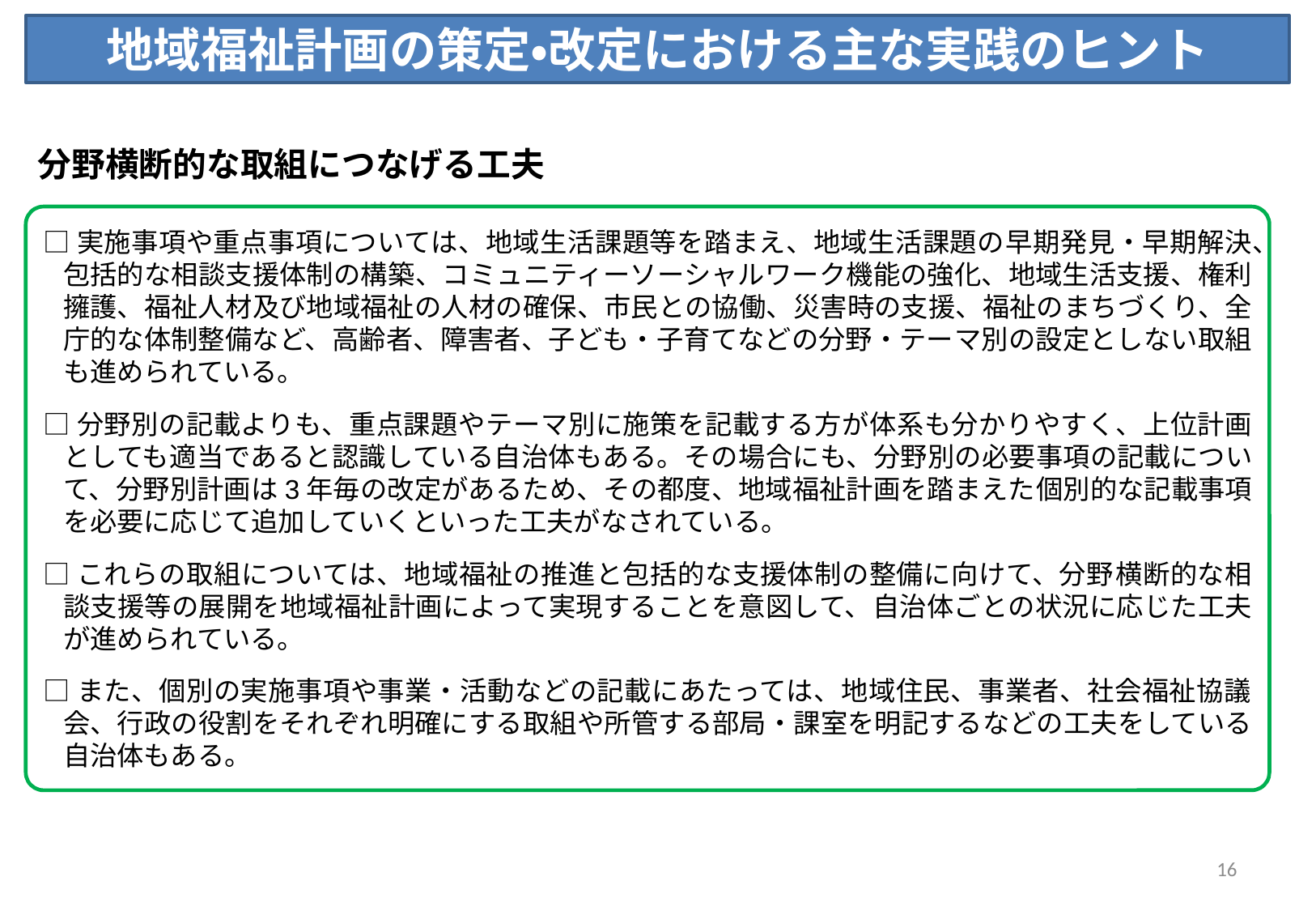

地域福祉計画の策定・改定における主な実践のヒント
分野横断的な取組につなげる工夫

□実施事項や重点事項については、地域生活課題等を踏まえ、地域生活課題の早期発見・早期解決、包括的な相談支援体制の構築、コミュニティーソーシャルワーク機能の強化、地域生活支援、権利擁護、福祉人材及び地域福祉の人材の確保、市民との協働、災害時の支援、福祉のまちづくり、全庁的な体制整備など、高齢者、障害者、子ども・子育てなどの分野・テーマ別の設定としない取組も進められている。
□分野別の記載よりも、重点課題やテーマ別に施策を記載する方が体系も分かりやすく、上位計画としても適当であると認識している自治体もある。その場合にも、分野別の必要事項の記載について、分野別計画は3年毎の改定があるため、その都度、地域福祉計画を踏まえた個別的な記載事項を必要に応じて追加していくといった工夫がなされている。
□これらの取組については、地域福祉の推進と包括的な支援体制の整備に向けて、分野横断的な相談支援等の展開を地域福祉計画によって実現することを意図して、自治体ごとの状況に応じた工夫が進められている。
□また、個別の実施事項や事業・活動などの記載にあたっては、地域住民、事業者、社会福祉協議会、行政の役割をそれぞれ明確にする取組や所管する部局・課室を明記するなどの工夫をしている自治体もある。

16